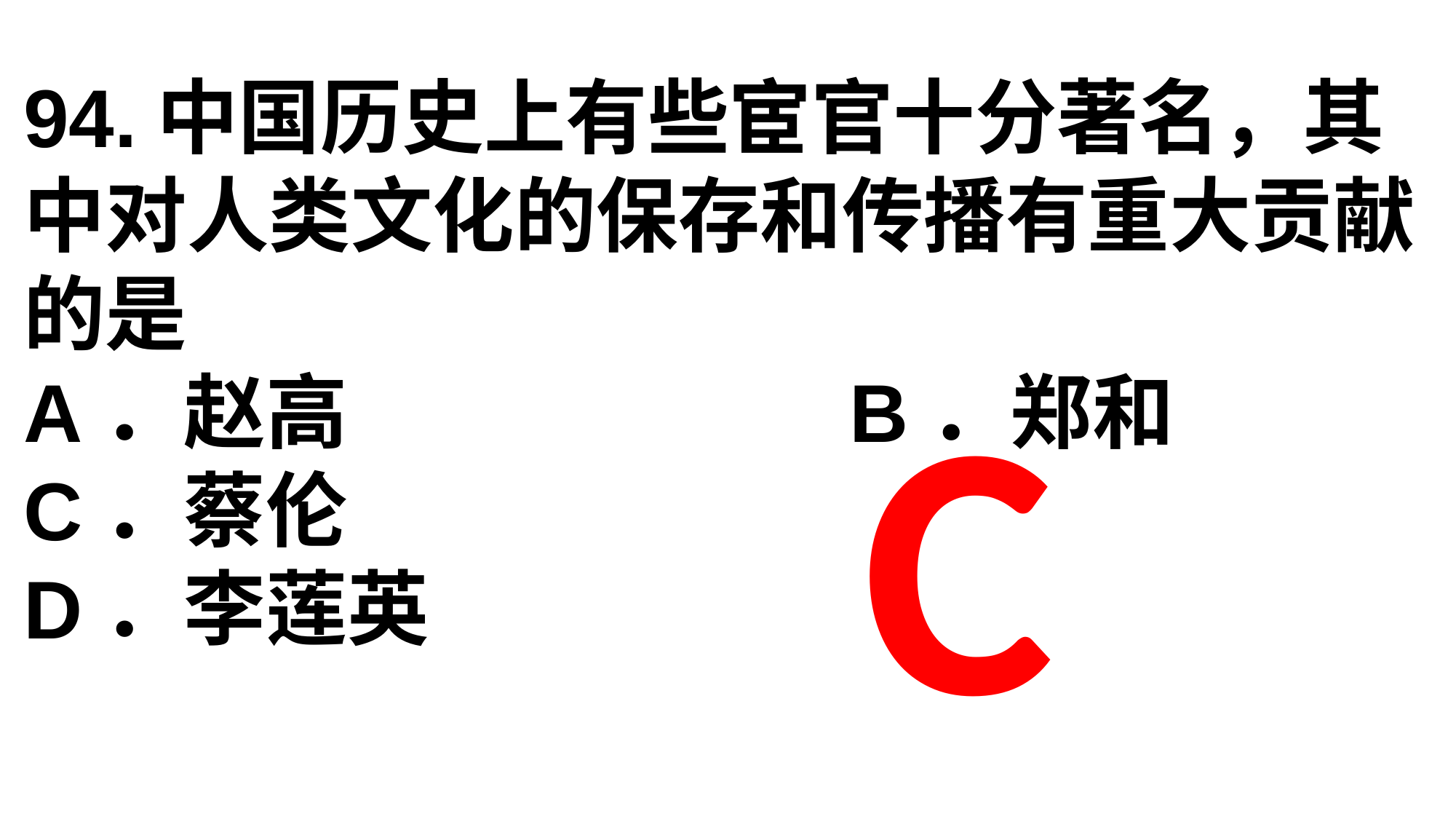

94.中国历史上有些宦官十分著名，其中对人类文化的保存和传播有重大贡献的是
A．赵高                          B．郑和
C．蔡伦
D．李莲英
C